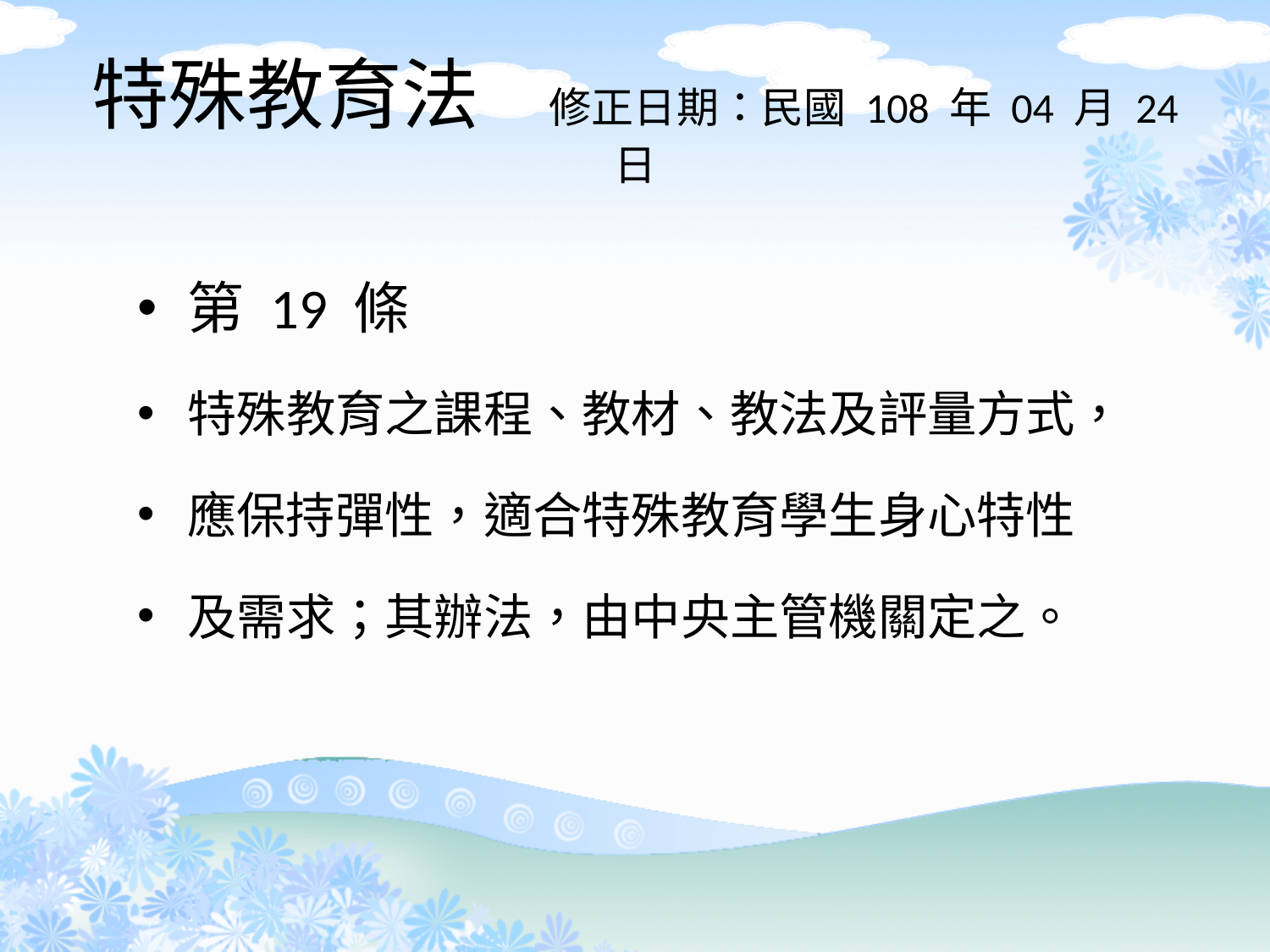

# 特殊教育法    修正日期：民國 108 年 04 月 24 日
第 19 條
特殊教育之課程、教材、教法及評量方式，
應保持彈性，適合特殊教育學生身心特性
及需求；其辦法，由中央主管機關定之。